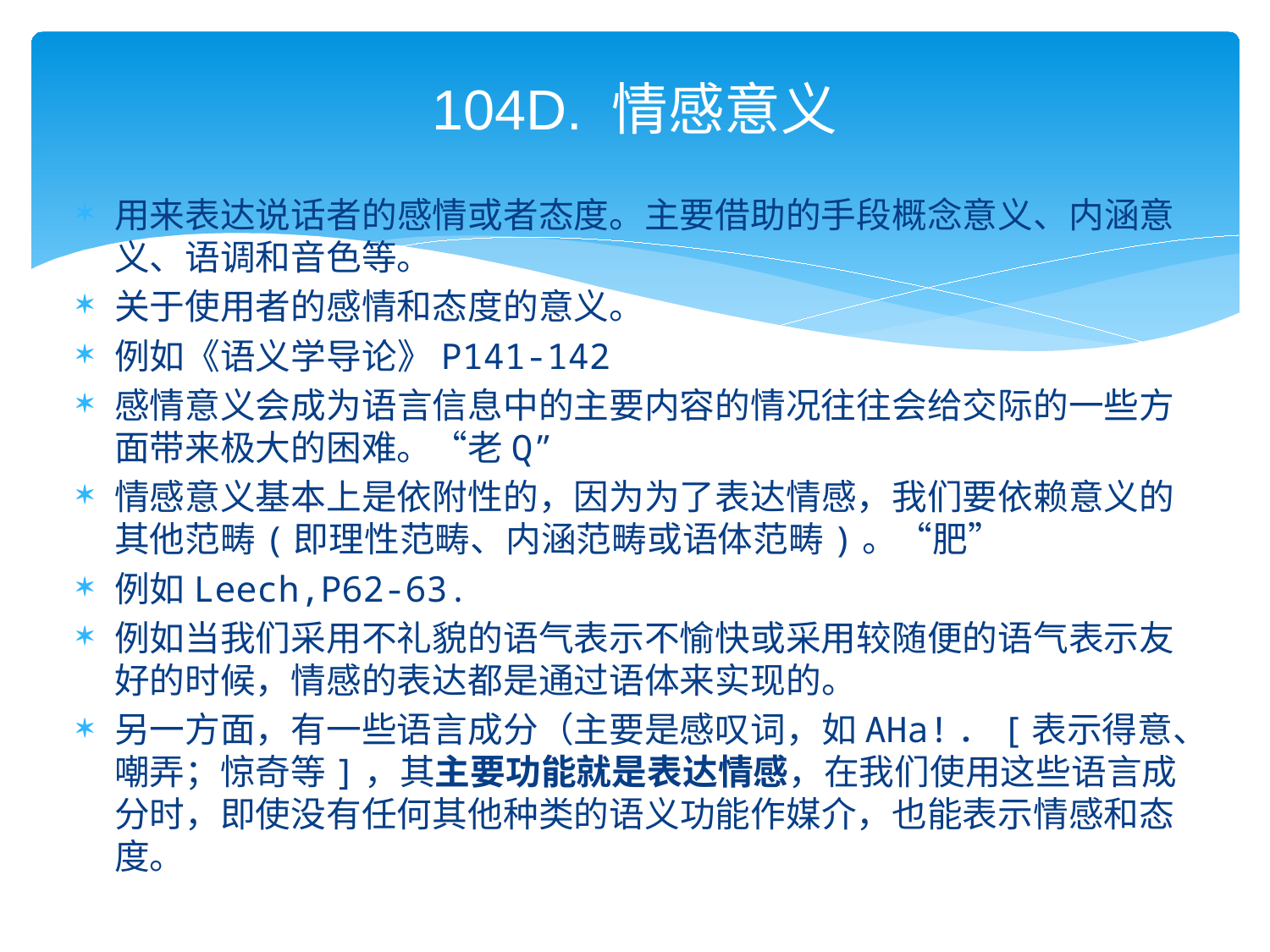

# 104D. 情感意义
用来表达说话者的感情或者态度。主要借助的手段概念意义、内涵意义、语调和音色等。
关于使用者的感情和态度的意义。
例如《语义学导论》P141-142
感情意义会成为语言信息中的主要内容的情况往往会给交际的一些方面带来极大的困难。“老Q”
情感意义基本上是依附性的，因为为了表达情感，我们要依赖意义的其他范畴(即理性范畴、内涵范畴或语体范畴)。“肥”
例如Leech,P62-63.
例如当我们采用不礼貌的语气表示不愉快或采用较随便的语气表示友好的时候，情感的表达都是通过语体来实现的。
另一方面，有一些语言成分（主要是感叹词，如AHa!．[表示得意、嘲弄；惊奇等]，其主要功能就是表达情感，在我们使用这些语言成分时，即使没有任何其他种类的语义功能作媒介，也能表示情感和态度。